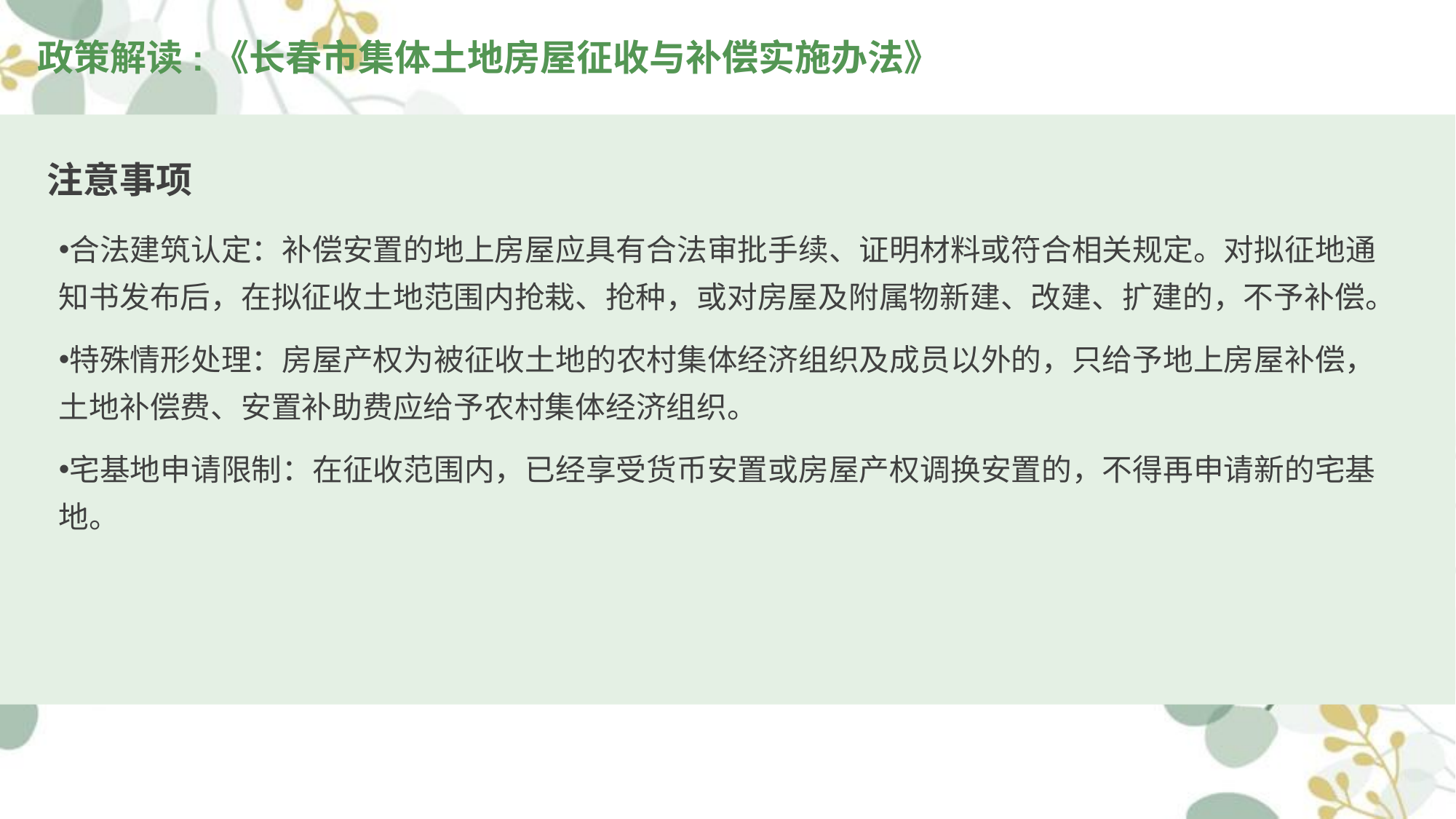

政策解读:《长春市集体土地房屋征收与补偿实施办法》

# 注意事项
合法建筑认定：补偿安置的地上房屋应具有合法审批手续、证明材料或符合相关规定。对拟征地通知书发布后，在拟征收土地范围内抢栽、抢种，或对房屋及附属物新建、改建、扩建的，不予补偿。
特殊情形处理：房屋产权为被征收土地的农村集体经济组织及成员以外的，只给予地上房屋补偿，土地补偿费、安置补助费应给予农村集体经济组织。
宅基地申请限制：在征收范围内，已经享受货币安置或房屋产权调换安置的，不得再申请新的宅基地。